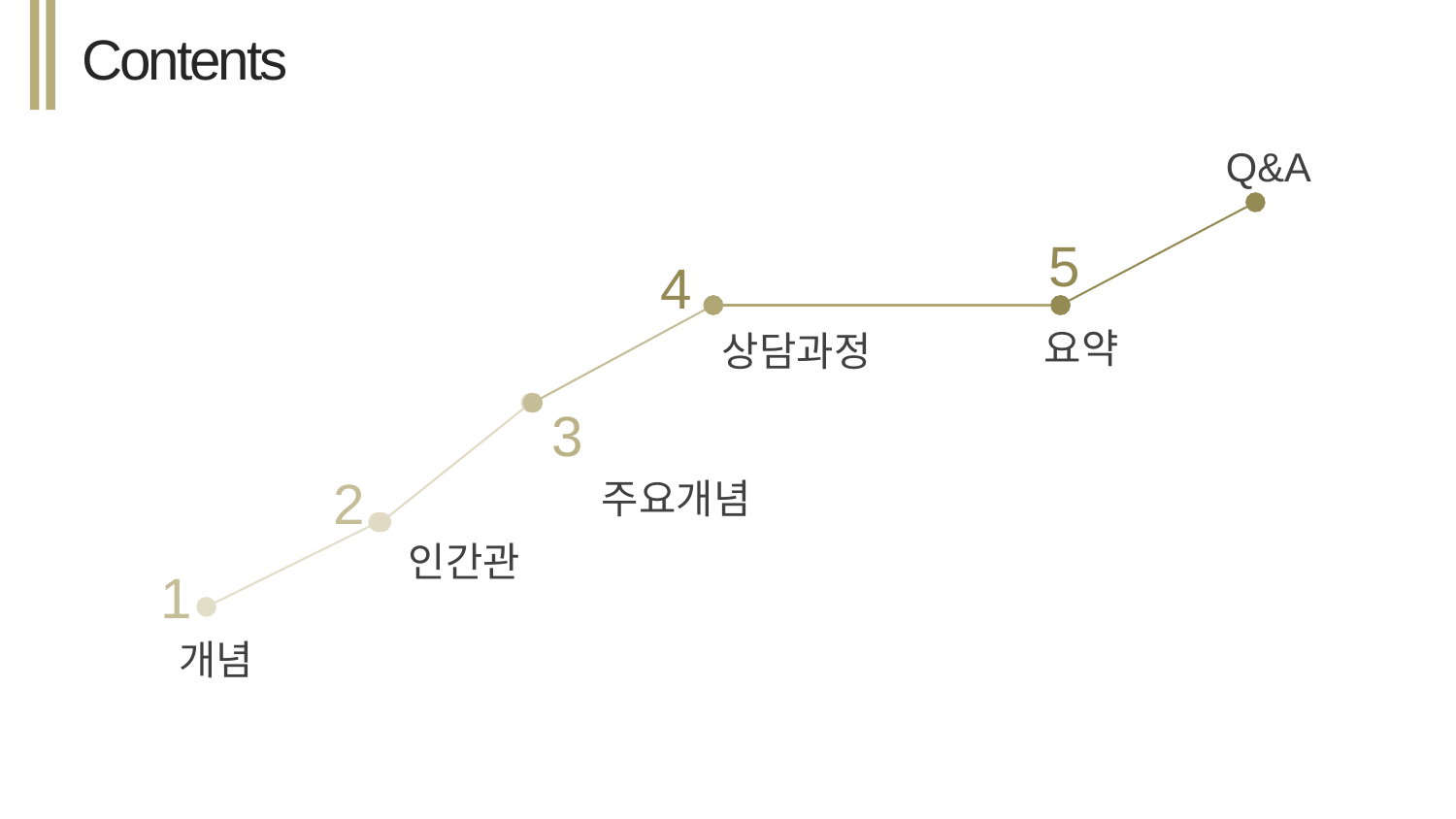

Contents
Q&A
5
4
요약
상담과정
3
2
주요개념
인간관
1
개념